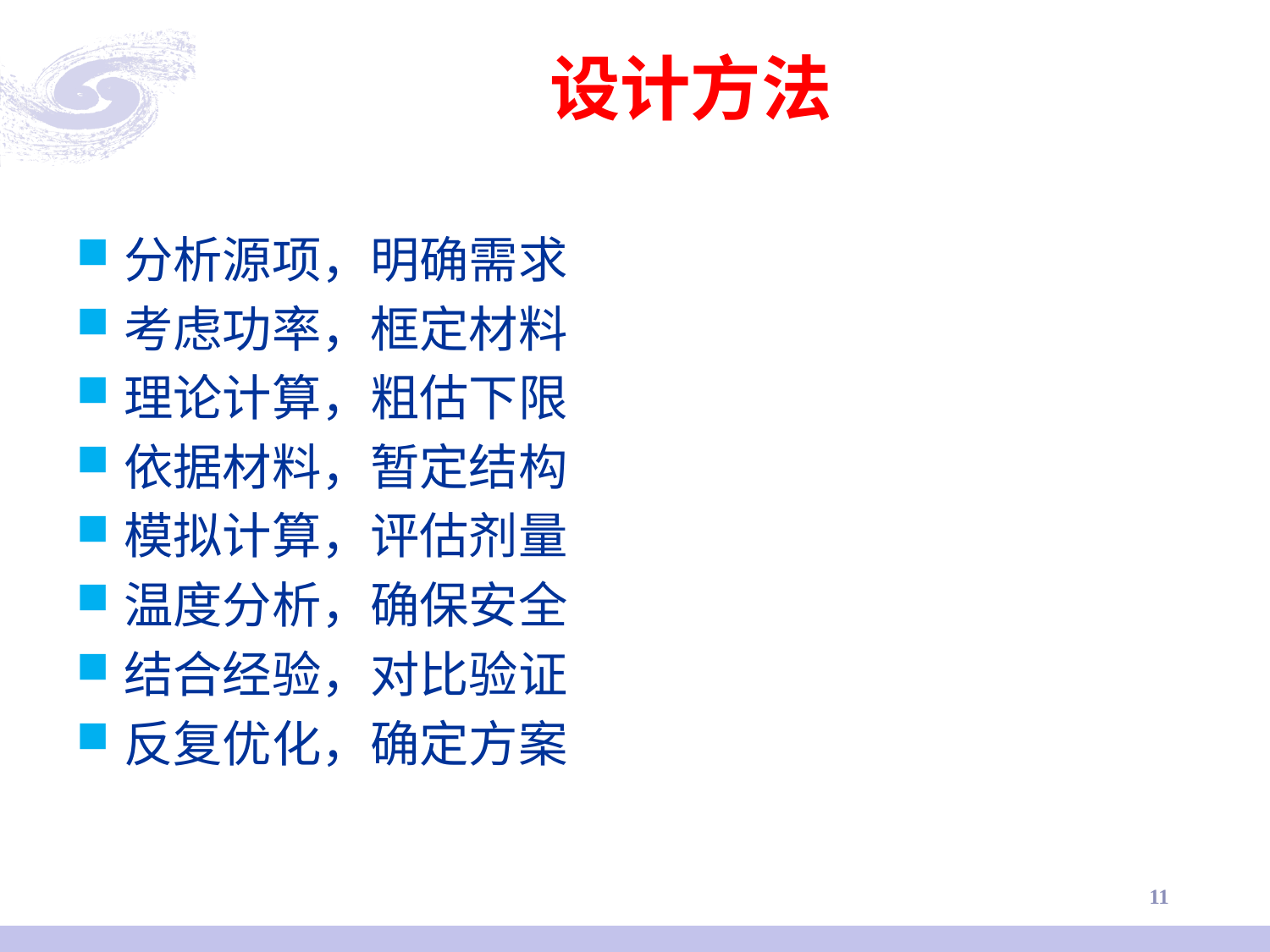

# 设计方法
分析源项，明确需求
考虑功率，框定材料
理论计算，粗估下限
依据材料，暂定结构
模拟计算，评估剂量
温度分析，确保安全
结合经验，对比验证
反复优化，确定方案
11